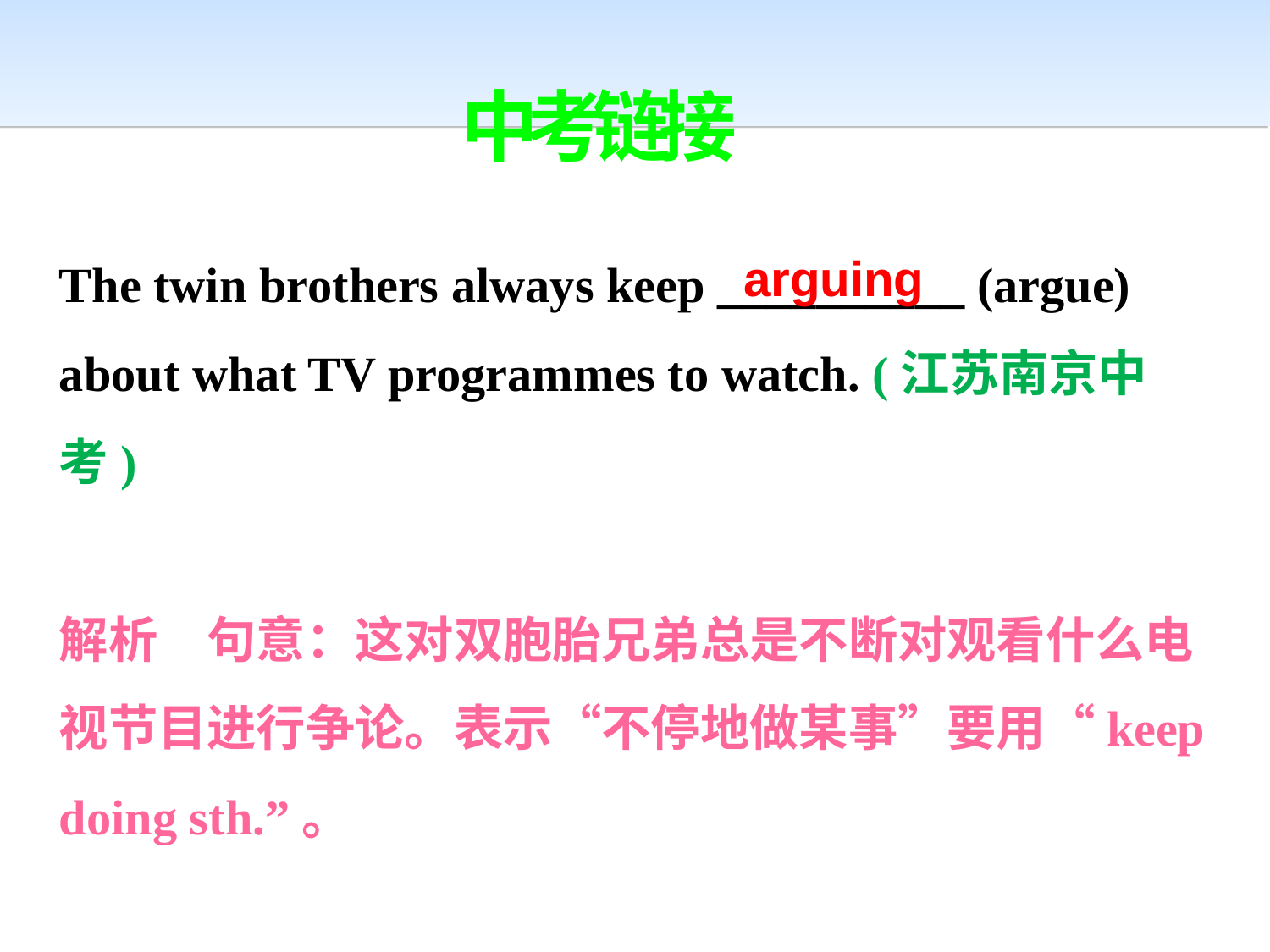

中考链接
The twin brothers always keep __________ (argue) about what TV programmes to watch. (江苏南京中考)

解析　句意：这对双胞胎兄弟总是不断对观看什么电视节目进行争论。表示“不停地做某事”要用“keep doing sth.”。
arguing